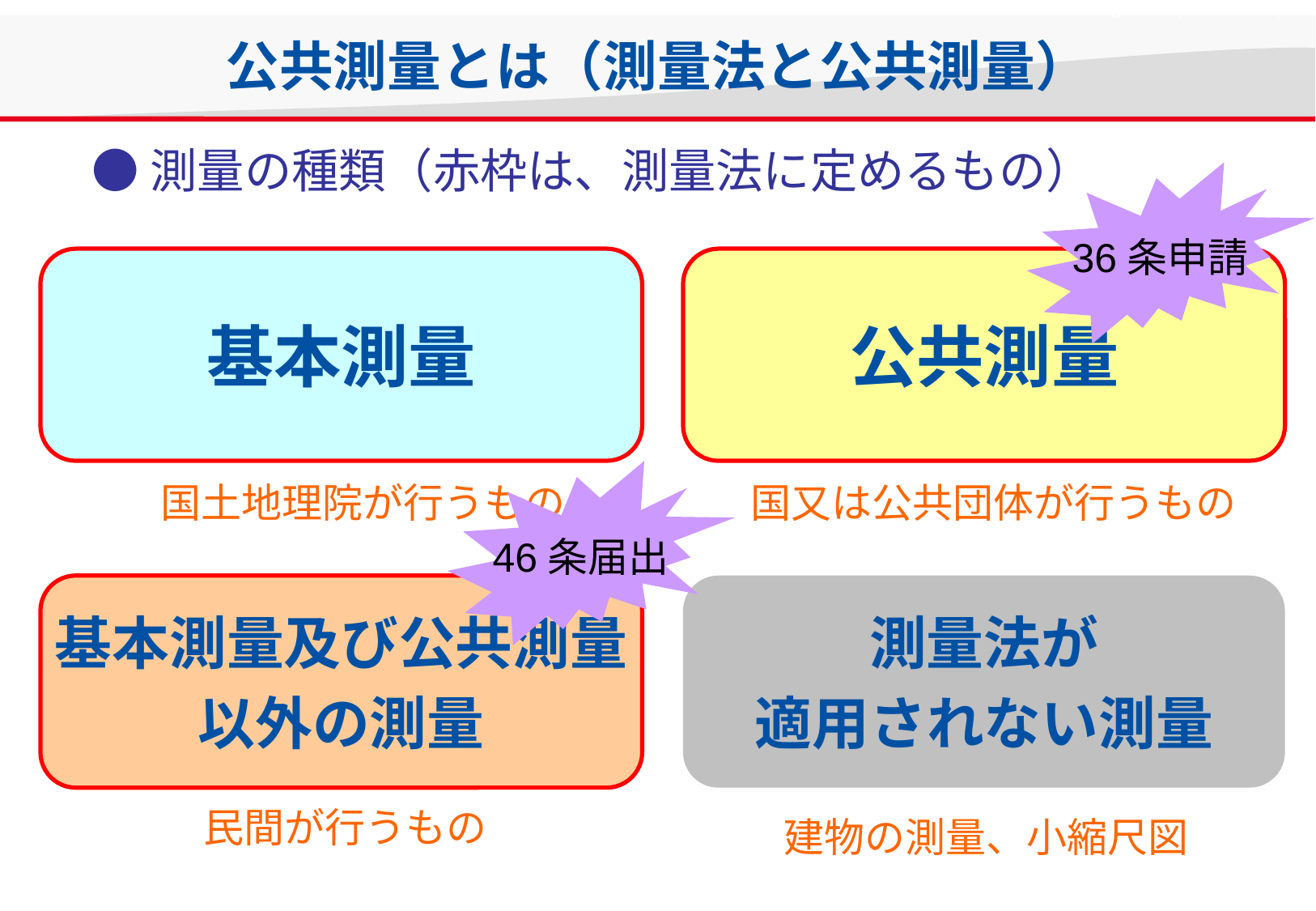

公共測量とは（測量法と公共測量）
●測量の種類（赤枠は、測量法に定めるもの）
36条申請
基本測量
国土地理院が行うもの
公共測量
国又は公共団体が行うもの
46条届出
基本測量及び公共測量
以外の測量
民間が行うもの
測量法が
適用されない測量
建物の測量、小縮尺図